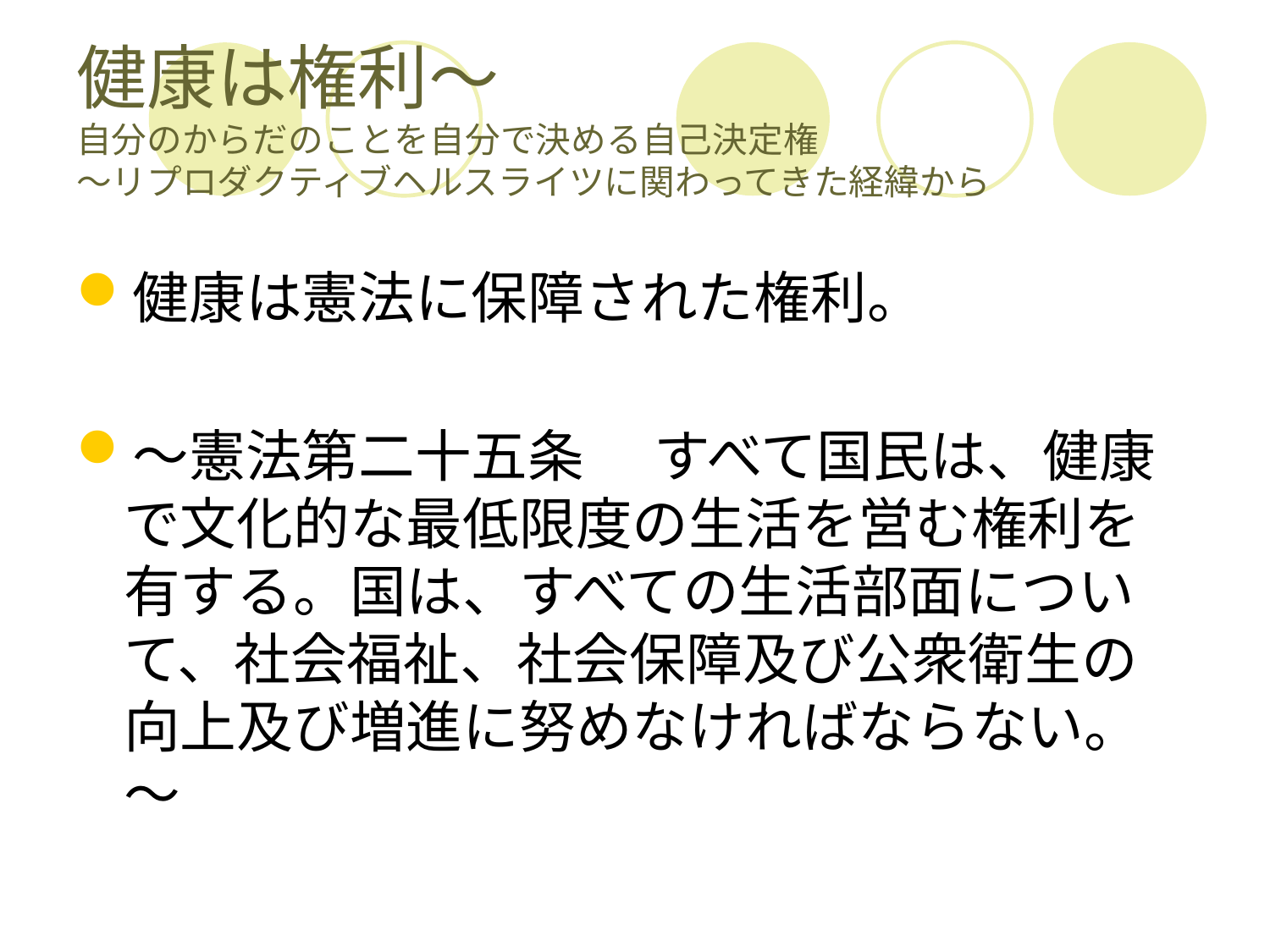

# 健康は権利～ 自分のからだのことを自分で決める自己決定権 ～リプロダクティブヘルスライツに関わってきた経緯から
健康は憲法に保障された権利。

～憲法第二十五条 　すべて国民は、健康で文化的な最低限度の生活を営む権利を有する。国は、すべての生活部面について、社会福祉、社会保障及び公衆衛生の向上及び増進に努めなければならない。～